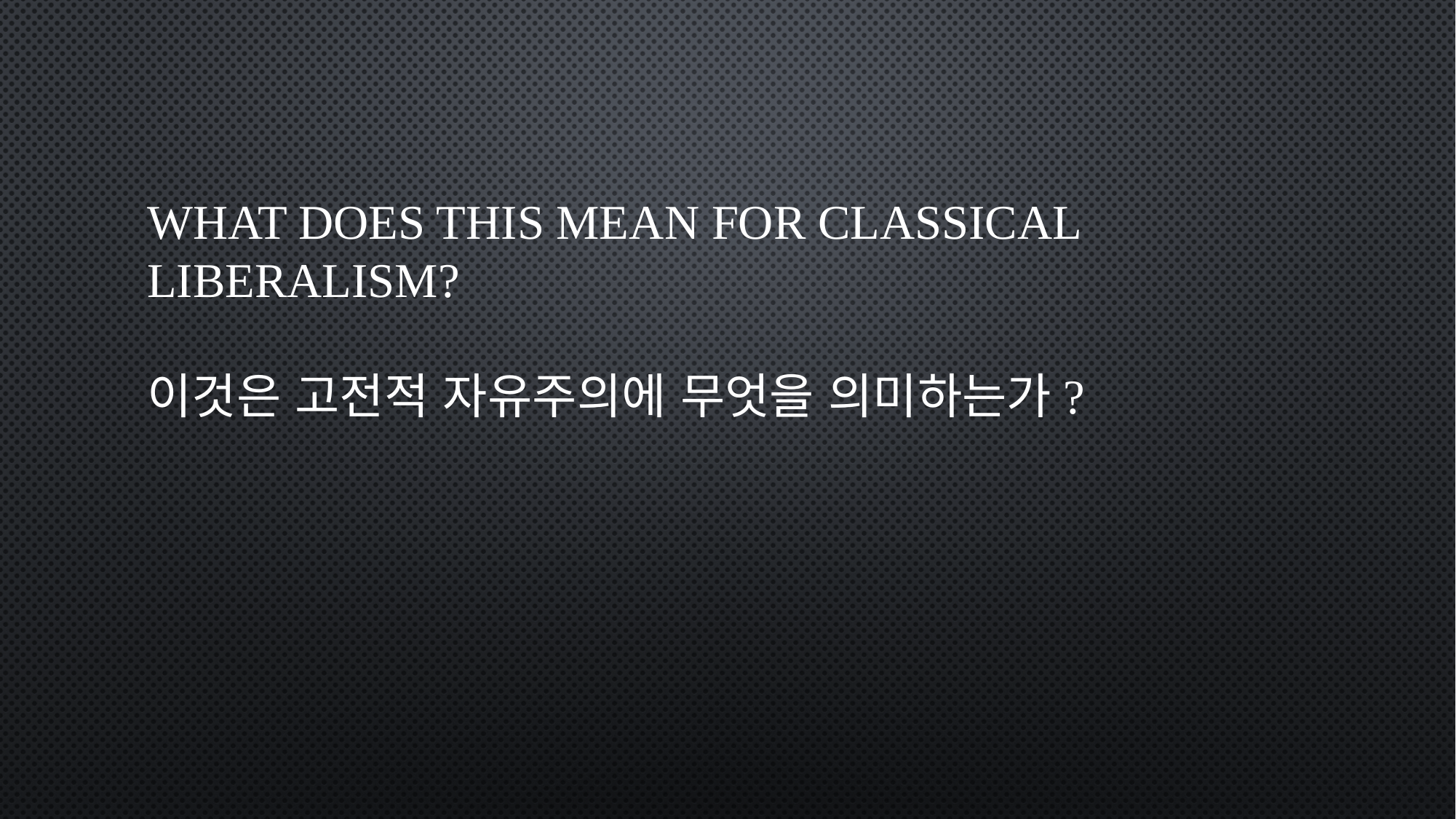

# What does this mean for classical liberalism? 이것은 고전적 자유주의에 무엇을 의미하는가?